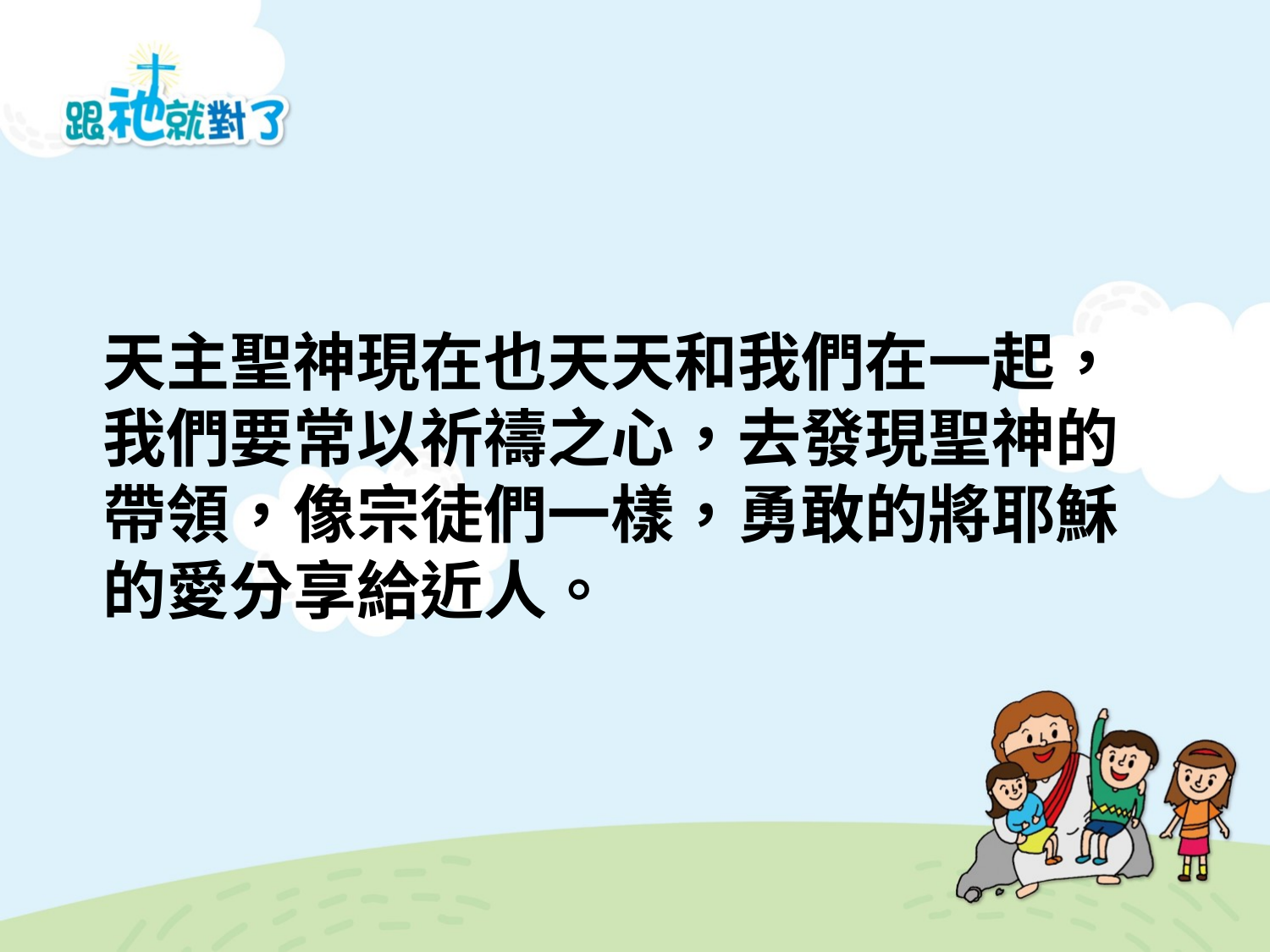

天主聖神現在也天天和我們在一起，我們要常以祈禱之心，去發現聖神的帶領，像宗徒們一樣，勇敢的將耶穌的愛分享給近人。